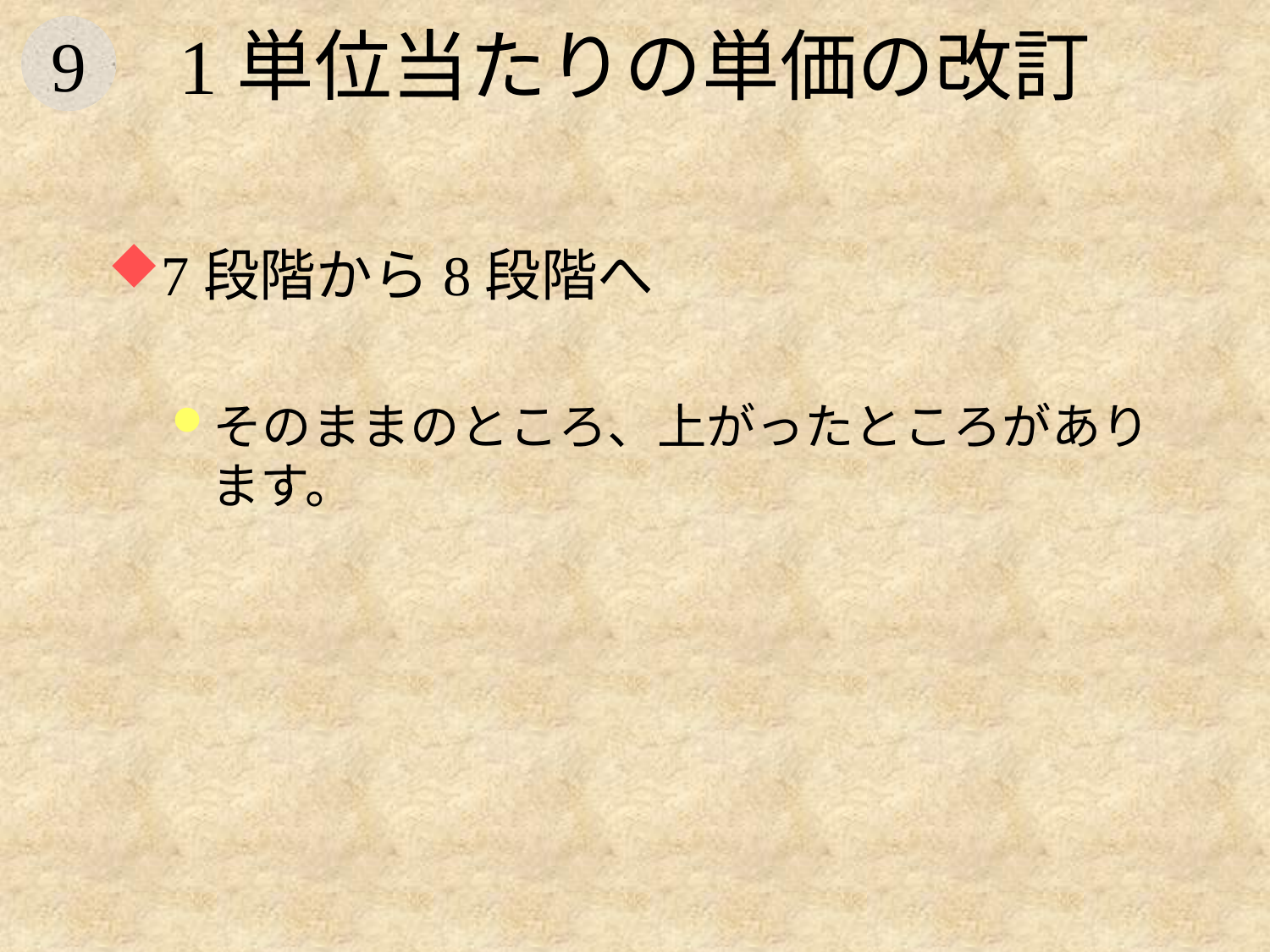

# 1単位当たりの単価の改訂
7段階から8段階へ

そのままのところ、上がったところがあります。